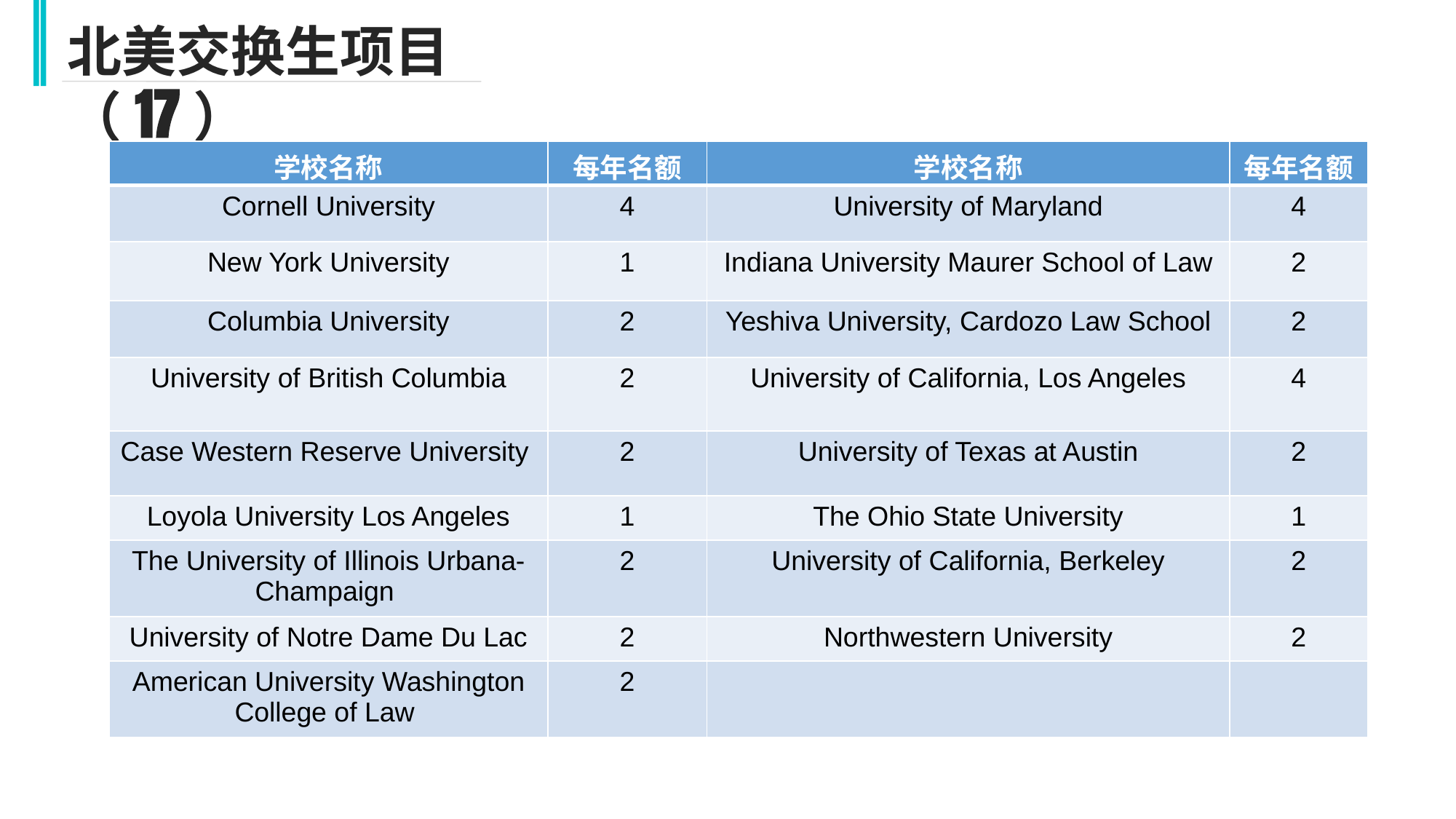

北美交换生项目（17）

| 学校名称 | 每年名额 | 学校名称 | 每年名额 |
| --- | --- | --- | --- |
| Cornell University | 4 | University of Maryland | 4 |
| New York University | 1 | Indiana University Maurer School of Law | 2 |
| Columbia University | 2 | Yeshiva University, Cardozo Law School | 2 |
| University of British Columbia | 2 | University of California, Los Angeles | 4 |
| Case Western Reserve University | 2 | University of Texas at Austin | 2 |
| Loyola University Los Angeles | 1 | The Ohio State University | 1 |
| The University of Illinois Urbana-Champaign | 2 | University of California, Berkeley | 2 |
| University of Notre Dame Du Lac | 2 | Northwestern University | 2 |
| American University Washington College of Law | 2 |  |  |